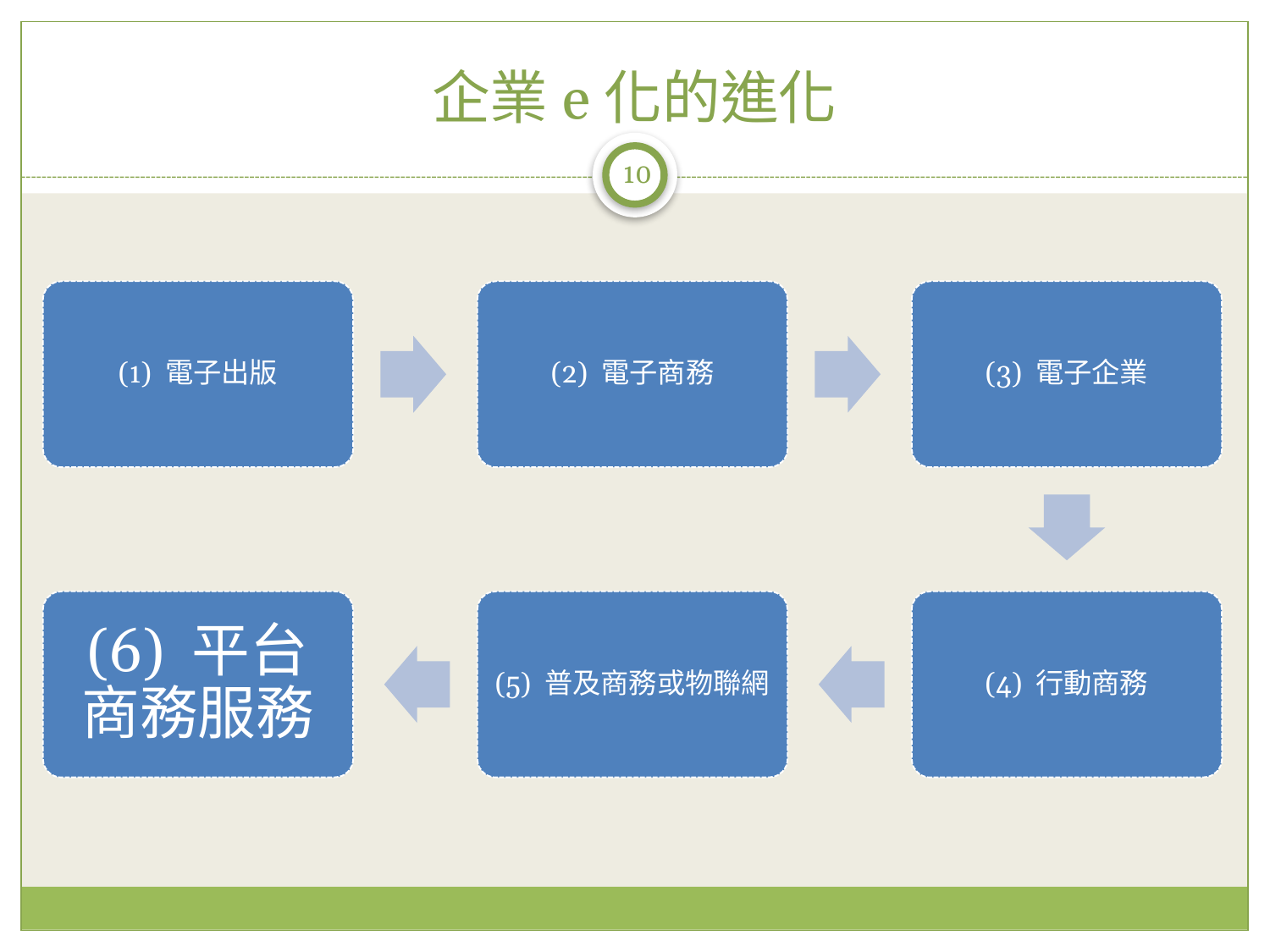

# 企業e化的進化
10
(1) 電子出版

(2) 電子商務

(3) 電子企業

(4) 行動商務

(5) 普及商務或物聯網

(6) 平台商務服務